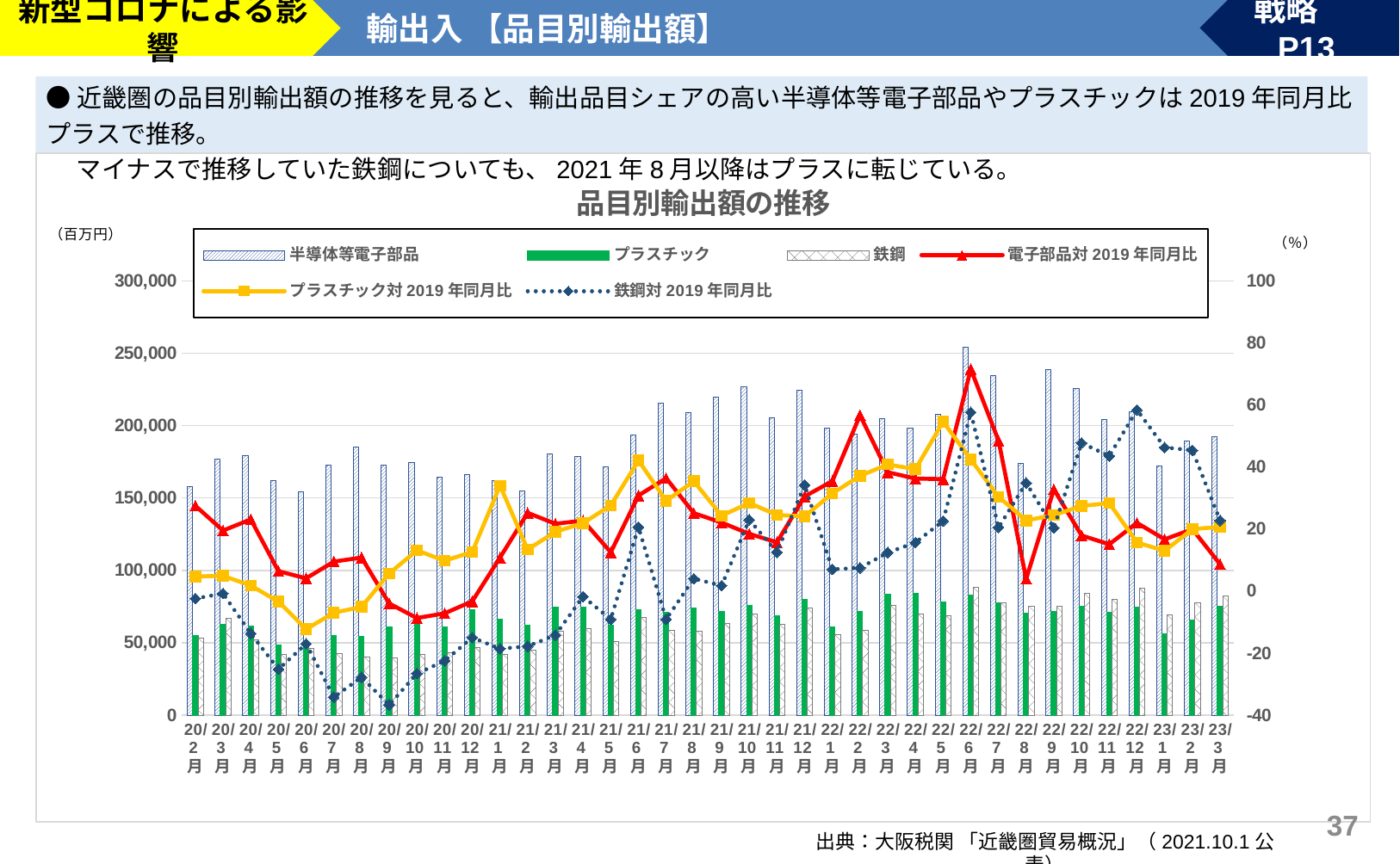

新型コロナによる影響
輸出入 【品目別輸出額】
戦略　P13
●近畿圏の品目別輸出額の推移を見ると、輸出品目シェアの高い半導体等電子部品やプラスチックは2019年同月比プラスで推移。
　 マイナスで推移していた鉄鋼についても、2021年8月以降はプラスに転じている。

### Chart: 品目別輸出額の推移

| Category | 半導体等電子部品 | プラスチック | 鉄鋼 | 電子部品対2019年同月比 | プラスチック対2019年同月比 | 鉄鋼対2019年同月比 |
|---|---|---|---|---|---|---|
| 20/2月 | 157707.56 | 54743.329 | 53384.758 | 27.5 | 4.7 | -2.4 |
| 20/3月 | 176904.063 | 62459.978 | 67054.387 | 19.5 | 4.9 | -0.8 |
| 20/4月 | 179324.235 | 61406.24 | 52280.009 | 23.1 | 1.8 | -13.7 |
| 20/5月 | 162303.638 | 48695.651 | 42051.242 | 6.4 | -3.4 | -25.2 |
| 20/6月 | 154185.097 | 51091.453 | 46345.49 | 4.1 | -12.3 | -17.0 |
| 20/7月 | 172903.756 | 55198.467 | 42373.681 | 9.5 | -7.0 | -34.2 |
| 20/8月 | 185086.401 | 54515.845 | 40316.809 | 10.8 | -5.1 | -27.8 |
| 20/9月 | 172674.095 | 60751.846 | 39451.262 | -4.0 | 5.7 | -36.7 |
| 20/10月 | 174780.496 | 66853.036 | 41804.672 | -8.7 | 13.1 | -26.6 |
| 20/11月 | 164557.659 | 60788.052 | 43240.306 | -7.2 | 9.8 | -22.5 |
| 20/12月 | 166247.86 | 72789.858 | 46947.619 | -3.3 | 12.6 | -15.0 |
| 21/1月 | 162150.0 | 66386.0 | 42193.0 | 10.8 | 34.0 | -18.6 |
| 21/2月 | 154905.0 | 62068.0 | 44991.0 | 25.2 | 13.4 | -17.8 |
| 21/3月 | 180179.0 | 74383.0 | 58032.0 | 21.7 | 19.1 | -14.2 |
| 21/4月 | 178700.0 | 74836.0 | 59461.0 | 22.7 | 21.9 | -1.8 |
| 21/5月 | 171632.0 | 62124.0 | 51076.0 | 12.5 | 27.6 | -9.1 |
| 21/6月 | 193716.0 | 72583.0 | 67381.0 | 30.8 | 42.1 | 20.6 |
| 21/7月 | 215406.0 | 71237.0 | 58530.0 | 36.4 | 29.1 | -9.1 |
| 21/8月 | 208998.0 | 73801.0 | 58075.0 | 25.1 | 35.4 | 4.0 |
| 21/9月 | 219561.0 | 71392.0 | 63464.0 | 22.080001558631366 | 24.261384323202396 | 1.7723876842261177 |
| 21/10月 | 226815.0 | 75917.0 | 69993.0 | 18.438220255706874 | 28.421088956432538 | 22.97048107595454 |
| 21/11月 | 205287.0 | 68918.0 | 62767.0 | 15.713729687931743 | 24.49848929199725 | 12.471714977282389 |
| 21/12月 | 224276.0 | 80212.0 | 74119.0 | 30.48557318314231 | 24.08336300627141 | 34.16944544351828 |
| 22/1月 | 198197.0 | 61081.0 | 55484.0 | 35.44894113716111 | 31.474816129302297 | 7.016127699225971 |
| 22/2月 | 193820.0 | 71669.0 | 58798.0 | 56.67564640203011 | 37.1218943021681 | 7.471288927635111 |
| 22/3月 | 204817.0 | 83819.0 | 75979.0 | 38.298801645141076 | 40.80071138299981 | 12.396902443796431 |
| 22/4月 | 198516.0 | 84050.0 | 70032.0 | 36.263957967583906 | 39.29425228825818 | 15.649931659827686 |
| 22/5月 | 207637.0 | 77960.0 | 68891.0 | 36.07676727995115 | 54.5732036763678 | 22.5808297539444 |
| 22/6月 | 254032.0 | 82966.0 | 88035.0 | 71.51738077608655 | 42.38875177258687 | 57.62415043698334 |
| 22/7月 | 234531.0 | 77352.0 | 77576.0 | 48.5297479567383 | 30.380977524603047 | 20.516730551491435 |
| 22/8月 | 173602.0 | 70531.0 | 75287.0 | 3.9286928070259686 | 22.75461274418824 | 34.8612992369939 |
| 22/9月 | 238775.0 | 71511.0 | 75057.0 | 32.76334308990305 | 24.468509837748307 | 20.363199647279707 |
| 22/10月 | 225809.0 | 75332.0 | 84090.0 | 17.912907337349427 | 27.431503790534094 | 47.73745594098007 |
| 22/11月 | 204149.0 | 71052.0 | 80104.0 | 15.072275409848546 | 28.353502150018706 | 43.53775481606941 |
| 22/12月 | 209647.0 | 74762.0 | 87501.0 | 21.974303809262842 | 15.652525620541336 | 58.39340311867798 |
| 23/1月 | 172322.0 | 55983.0 | 69212.0 | 16.67049007692505 | 12.96821104043051 | 46.30715535466283 |
| 23/2月 | 189167.0 | 65679.0 | 77607.0 | 19.94795937493421 | 19.97626231316696 | 45.37295458003199 |
| 23/3月 | 192189.0 | 75363.0 | 82311.0 | 8.640240784068375 | 20.65806363236311 | 22.752594845136677 |
37
出典：大阪税関 「近畿圏貿易概況」（2021.10.1公表）